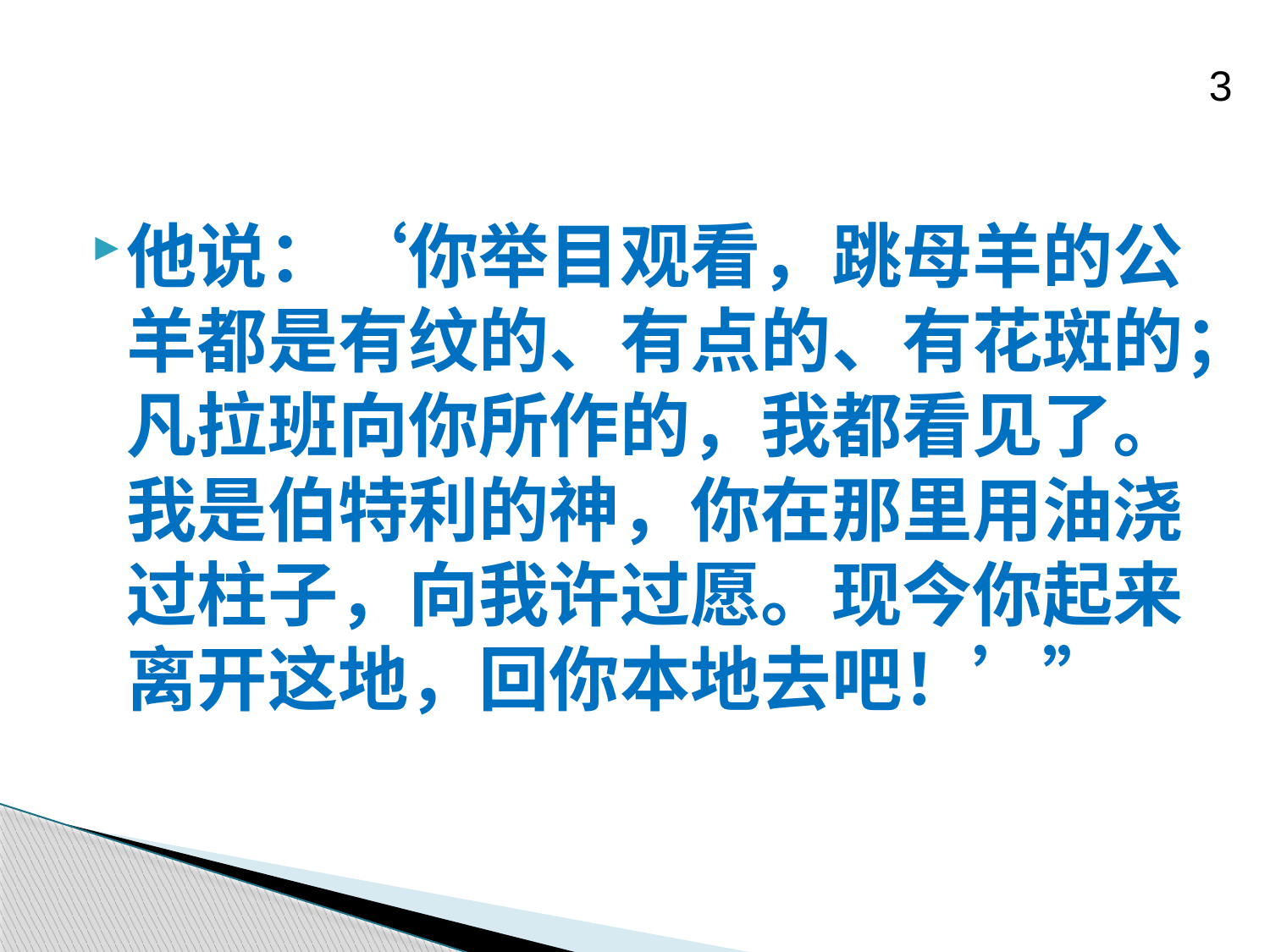

3
#
他说：‘你举目观看，跳母羊的公羊都是有纹的、有点的、有花斑的；凡拉班向你所作的，我都看见了。我是伯特利的神，你在那里用油浇过柱子，向我许过愿。现今你起来离开这地，回你本地去吧！’”